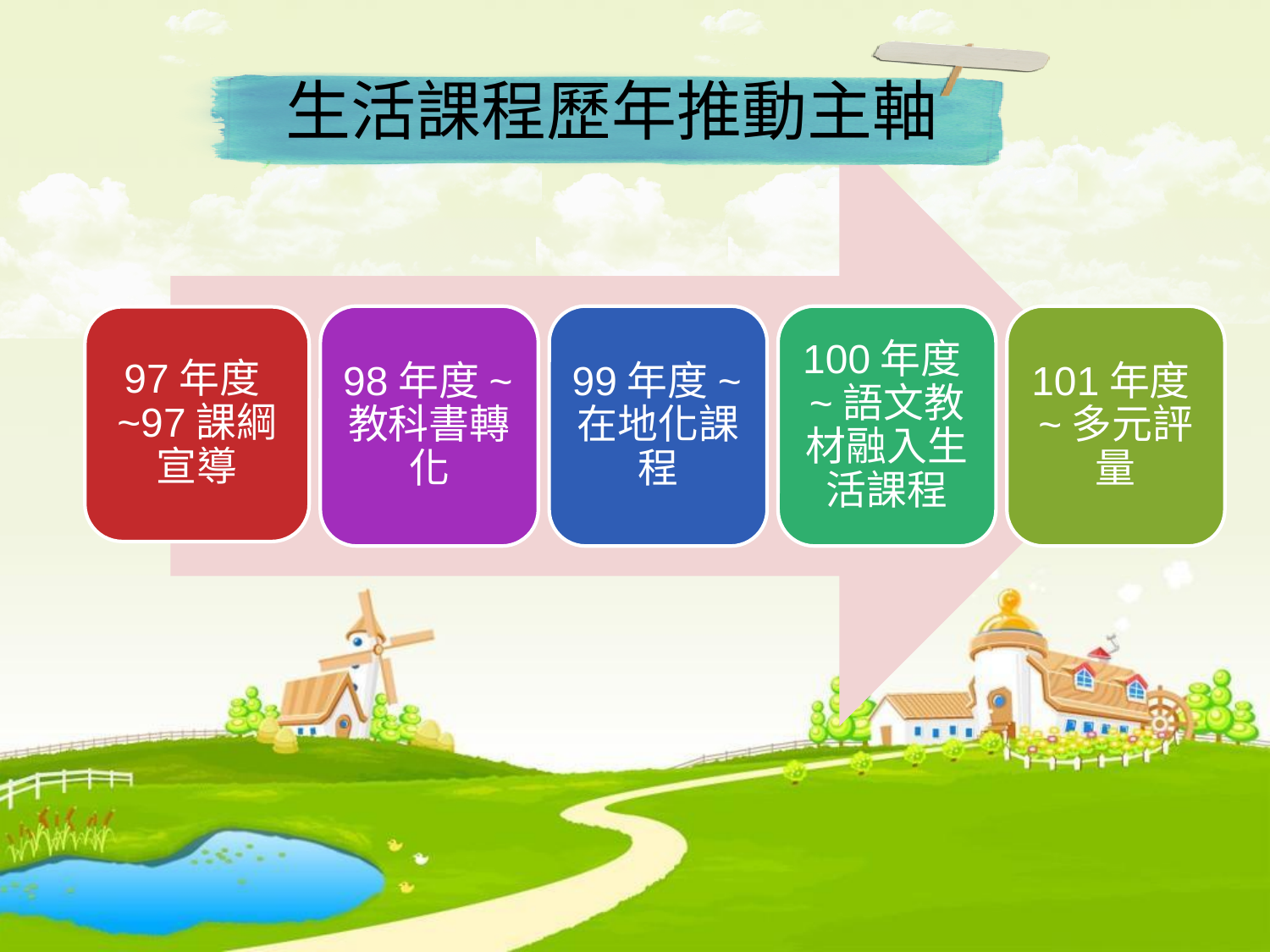

生活課程歷年推動主軸

98年度~教科書轉化
99年度~在地化課程
100年度~語文教材融入生活課程
101年度~多元評量
97年度~97課綱宣導